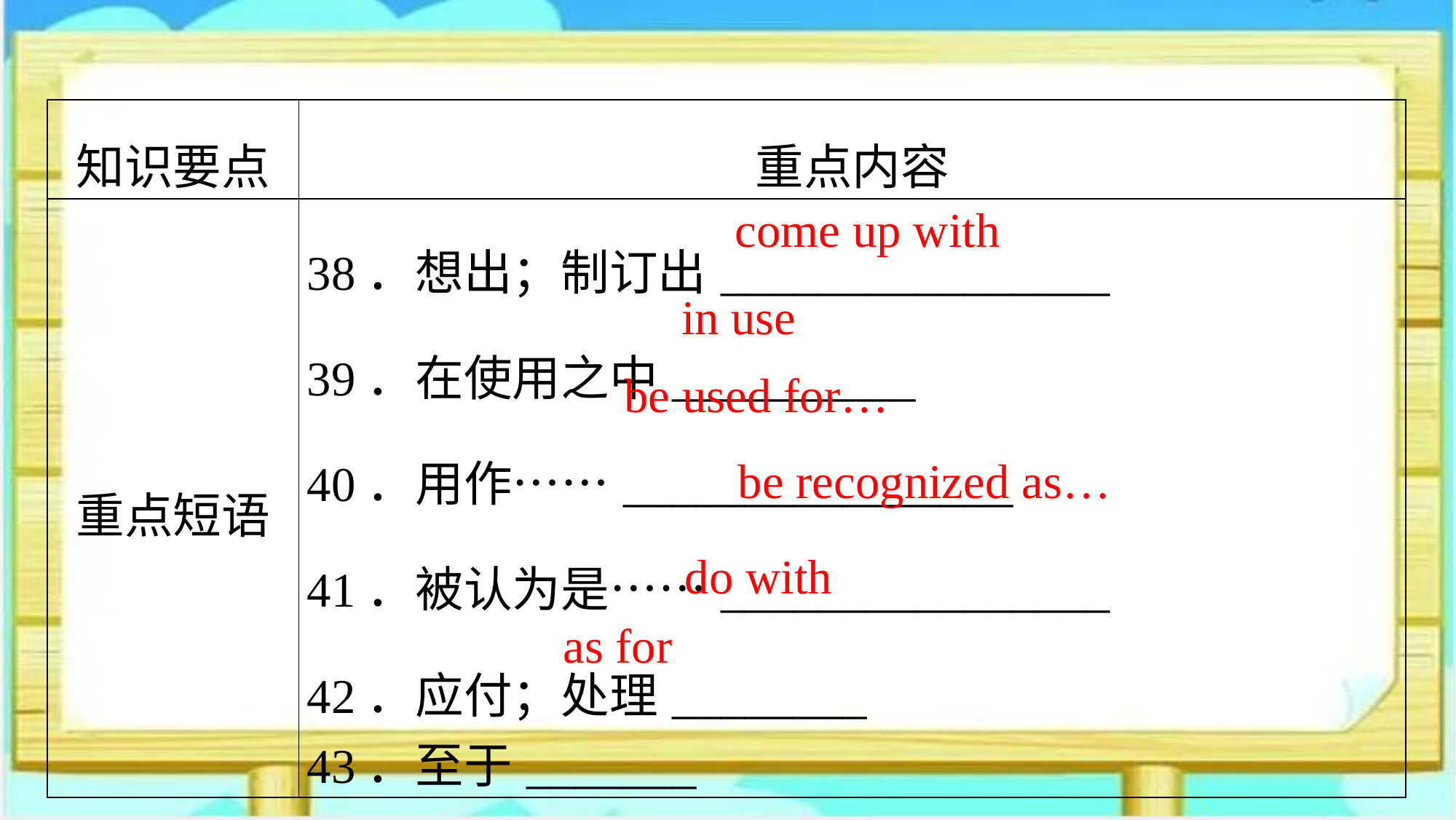

| 知识要点 | 重点内容 |
| --- | --- |
| 重点短语 | 38．想出；制订出\_\_\_\_\_\_\_\_\_\_\_\_\_\_\_\_ 39．在使用之中\_\_\_\_\_\_\_\_\_\_ 40．用作……\_\_\_\_\_\_\_\_\_\_\_\_\_\_\_\_ 41．被认为是……\_\_\_\_\_\_\_\_\_\_\_\_\_\_\_\_ 42．应付；处理\_\_\_\_\_\_\_\_ 43．至于\_\_\_\_\_\_\_ |
come up with
in use
be used for…
be recognized as…
do with
as for